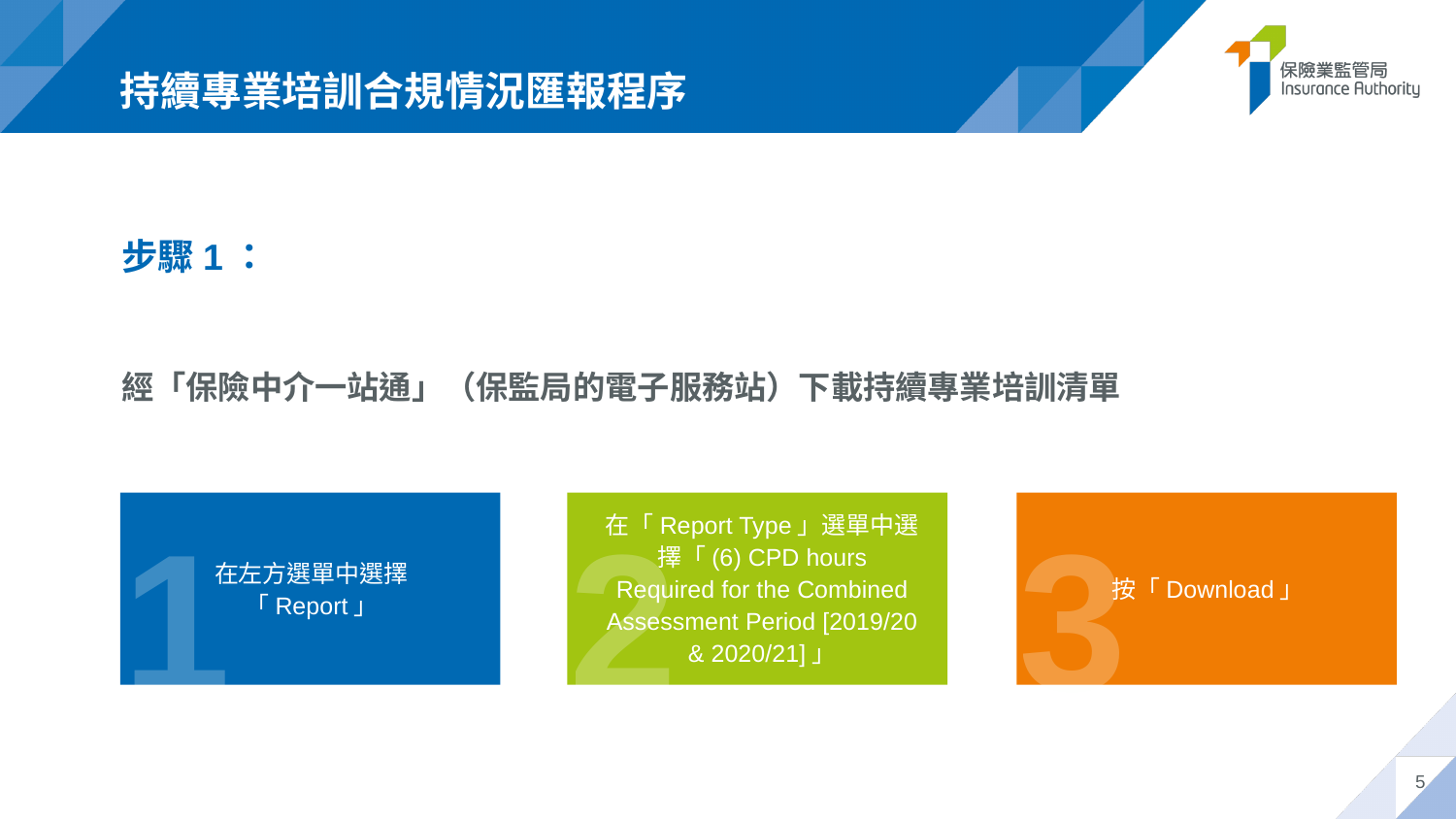

# 持續專業培訓合規情況匯報程序
步驟1：
經「保險中介一站通」（保監局的電子服務站）下載持續專業培訓清單

1
在左方選單中選擇「Report」

2
在「Report Type」選單中選擇「(6) CPD hours Required for the Combined Assessment Period [2019/20 & 2020/21]」

3
按「Download」
5